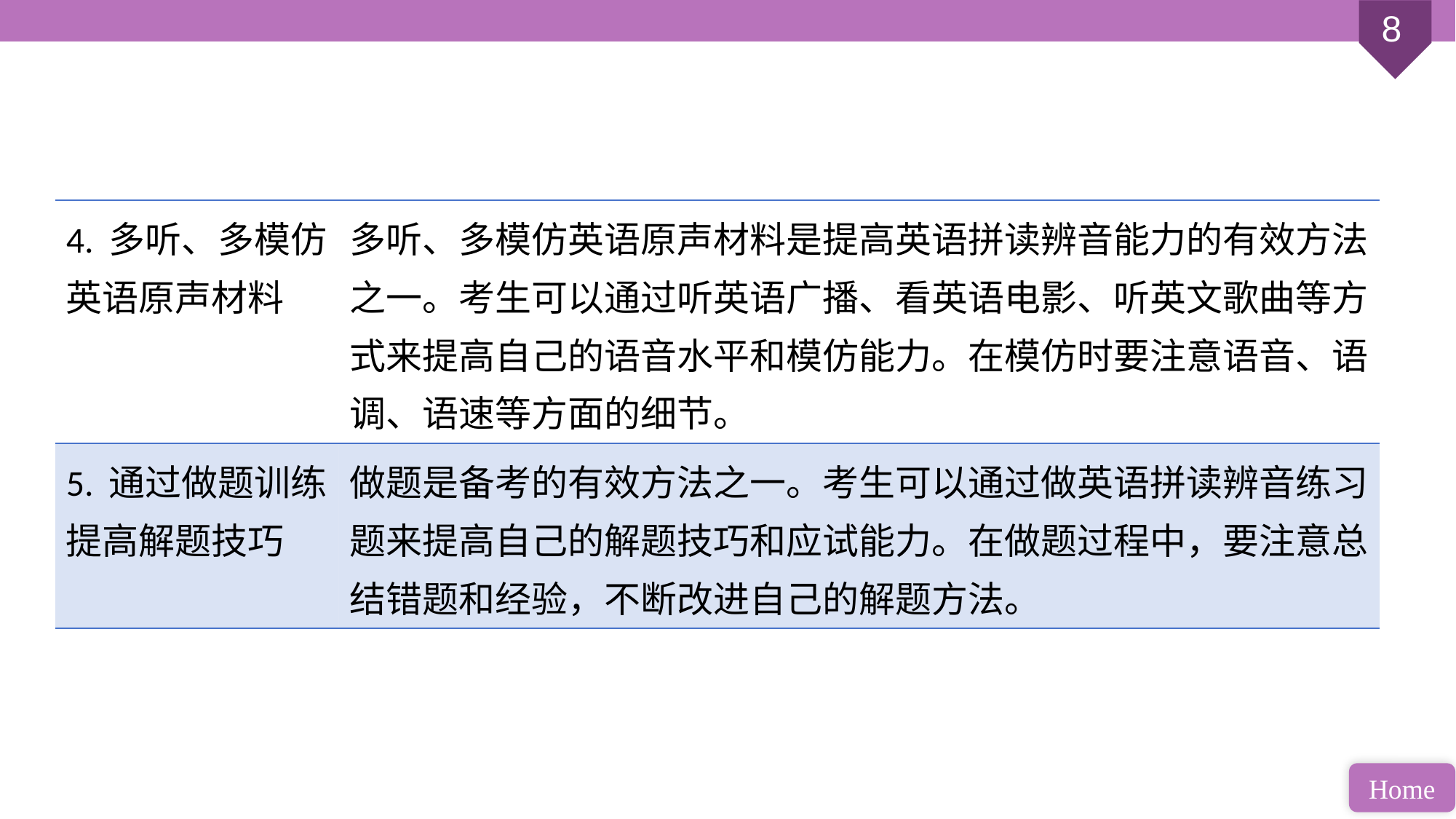

| 4. 多听、多模仿英语原声材料 | 多听、多模仿英语原声材料是提高英语拼读辨音能力的有效方法之一。考生可以通过听英语广播、看英语电影、听英文歌曲等方式来提高自己的语音水平和模仿能力。在模仿时要注意语音、语调、语速等方面的细节。 |
| --- | --- |
| 5. 通过做题训练提高解题技巧 | 做题是备考的有效方法之一。考生可以通过做英语拼读辨音练习题来提高自己的解题技巧和应试能力。在做题过程中，要注意总结错题和经验，不断改进自己的解题方法。 |